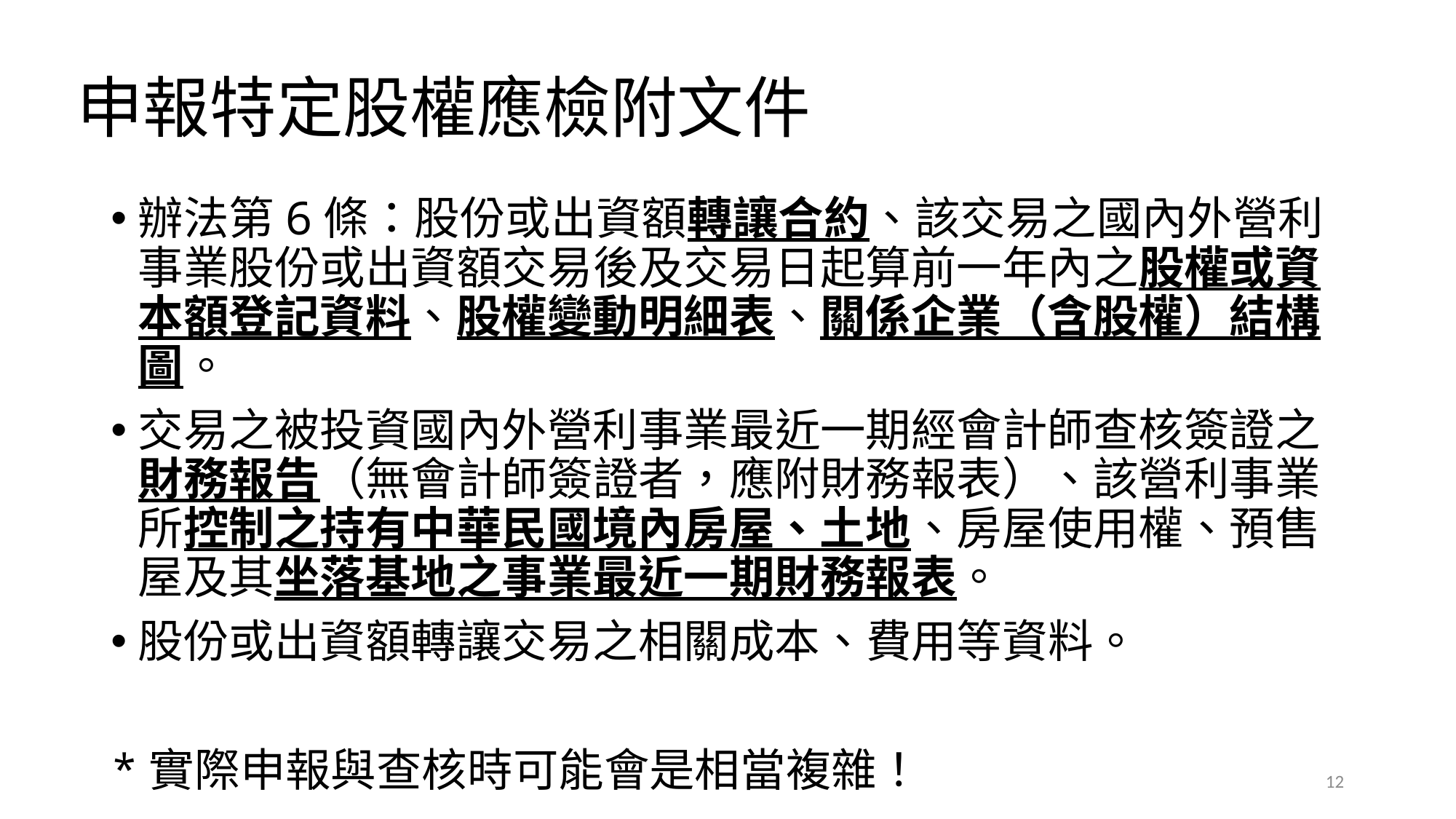

# 申報特定股權應檢附文件
辦法第6條：股份或出資額轉讓合約、該交易之國內外營利事業股份或出資額交易後及交易日起算前一年內之股權或資本額登記資料、股權變動明細表、關係企業（含股權）結構圖。
交易之被投資國內外營利事業最近一期經會計師查核簽證之財務報告（無會計師簽證者，應附財務報表）、該營利事業所控制之持有中華民國境內房屋、土地、房屋使用權、預售屋及其坐落基地之事業最近一期財務報表。
股份或出資額轉讓交易之相關成本、費用等資料。

*實際申報與查核時可能會是相當複雜！
12